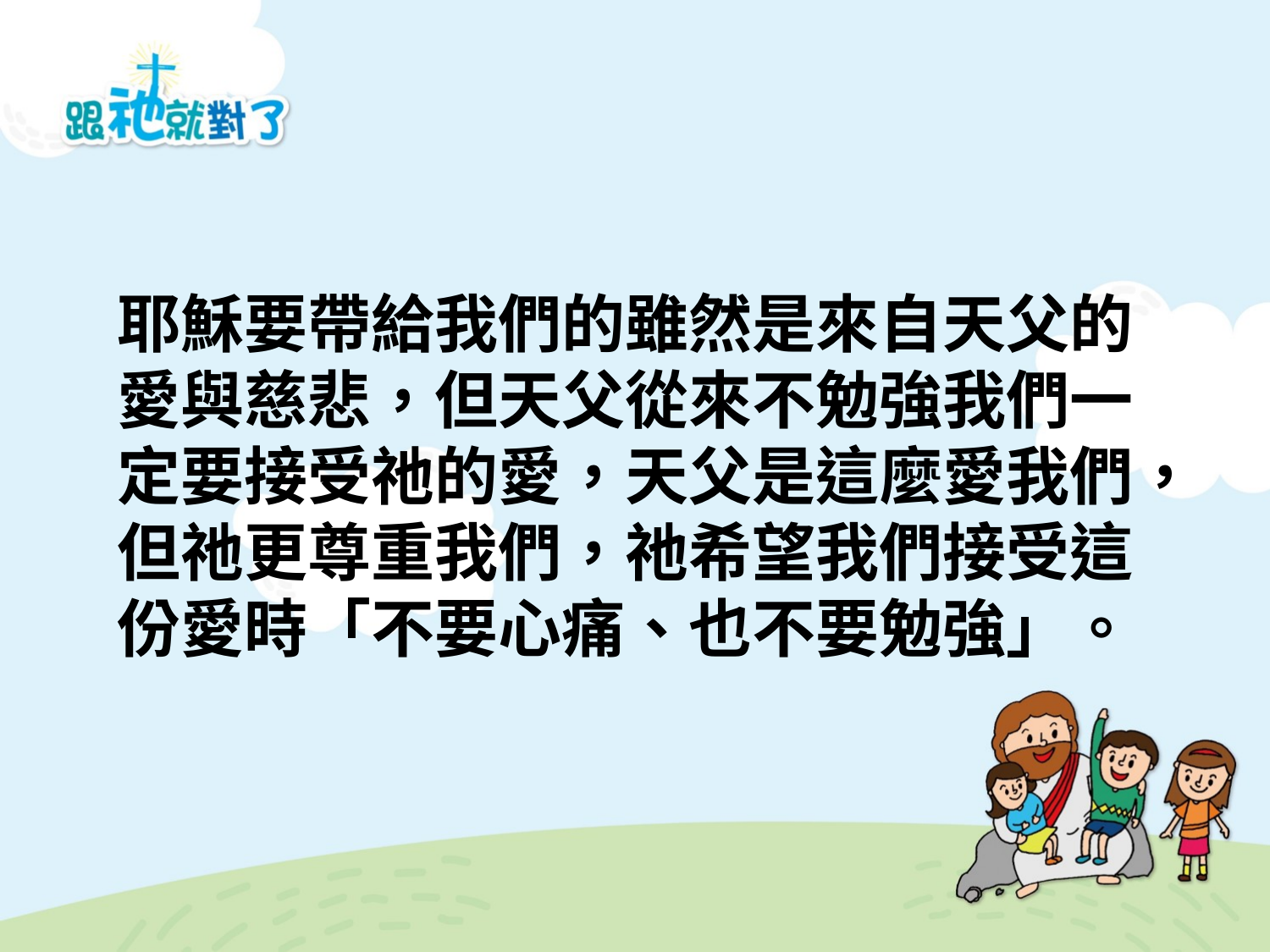

耶穌要帶給我們的雖然是來自天父的愛與慈悲，但天父從來不勉強我們一定要接受祂的愛，天父是這麼愛我們，但祂更尊重我們，祂希望我們接受這份愛時「不要心痛、也不要勉強」。